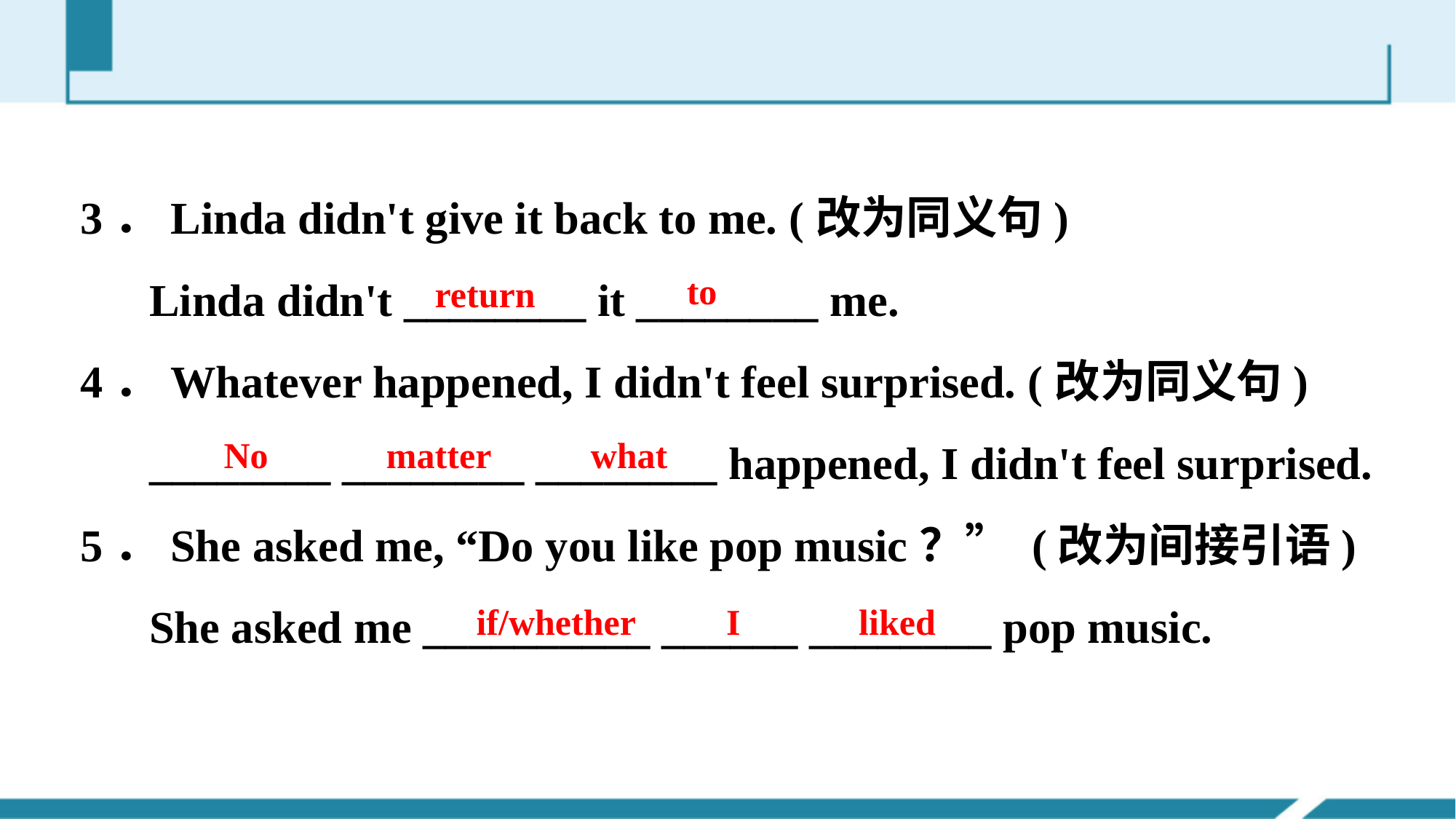

3．Linda didn't give it back to me. (改为同义句)
      Linda didn't ________ it ________ me.
4．Whatever happened, I didn't feel surprised. (改为同义句)
      ________ ________ ________ happened, I didn't feel surprised.
5．She asked me, “Do you like pop music？” (改为间接引语)
      She asked me __________ ______ ________ pop music.
to
return
No             matter           what
if/whether          I             liked